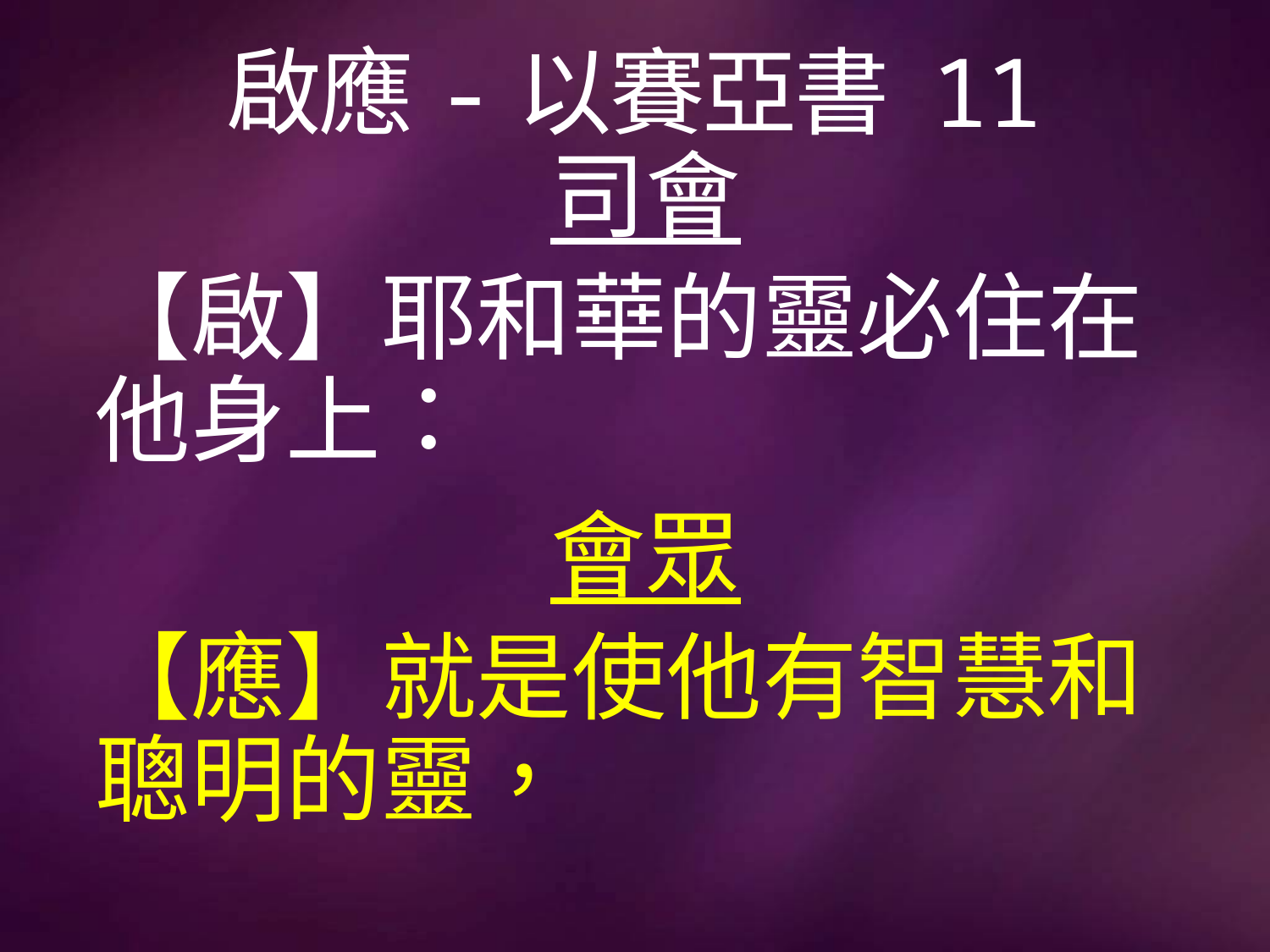

# 啟應-以賽亞書 11
司會
【啟】耶和華的靈必住在他身上：

會眾
【應】就是使他有智慧和聰明的靈，